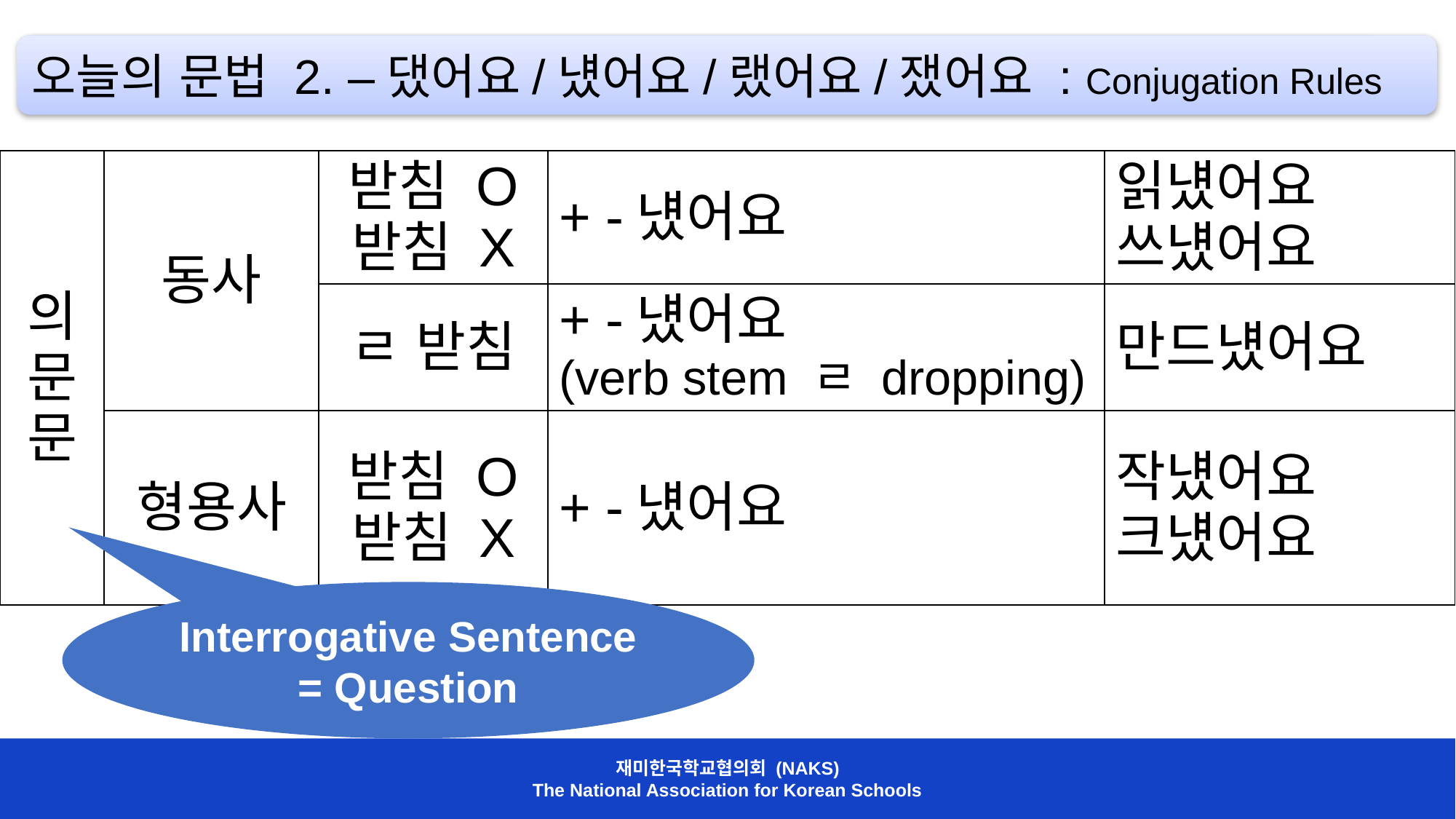

오늘의 문법 2. –댔어요/넀어요/랬어요/쟀어요 : Conjugation Rules
| 의문문 | 동사 | 받침 O 받침 X | + -넀어요 | 읽넀어요 쓰넀어요 |
| --- | --- | --- | --- | --- |
|  |  | ㄹ 받침 | + -넀어요 (verb stem ㄹ dropping) | 만드넀어요 |
|  | 형용사 | 받침 O 받침 X | + -넀어요 | 작넀어요 크넀어요 |
Interrogative Sentence = Question
재미한국학교협의회 (NAKS)
The National Association for Korean Schools